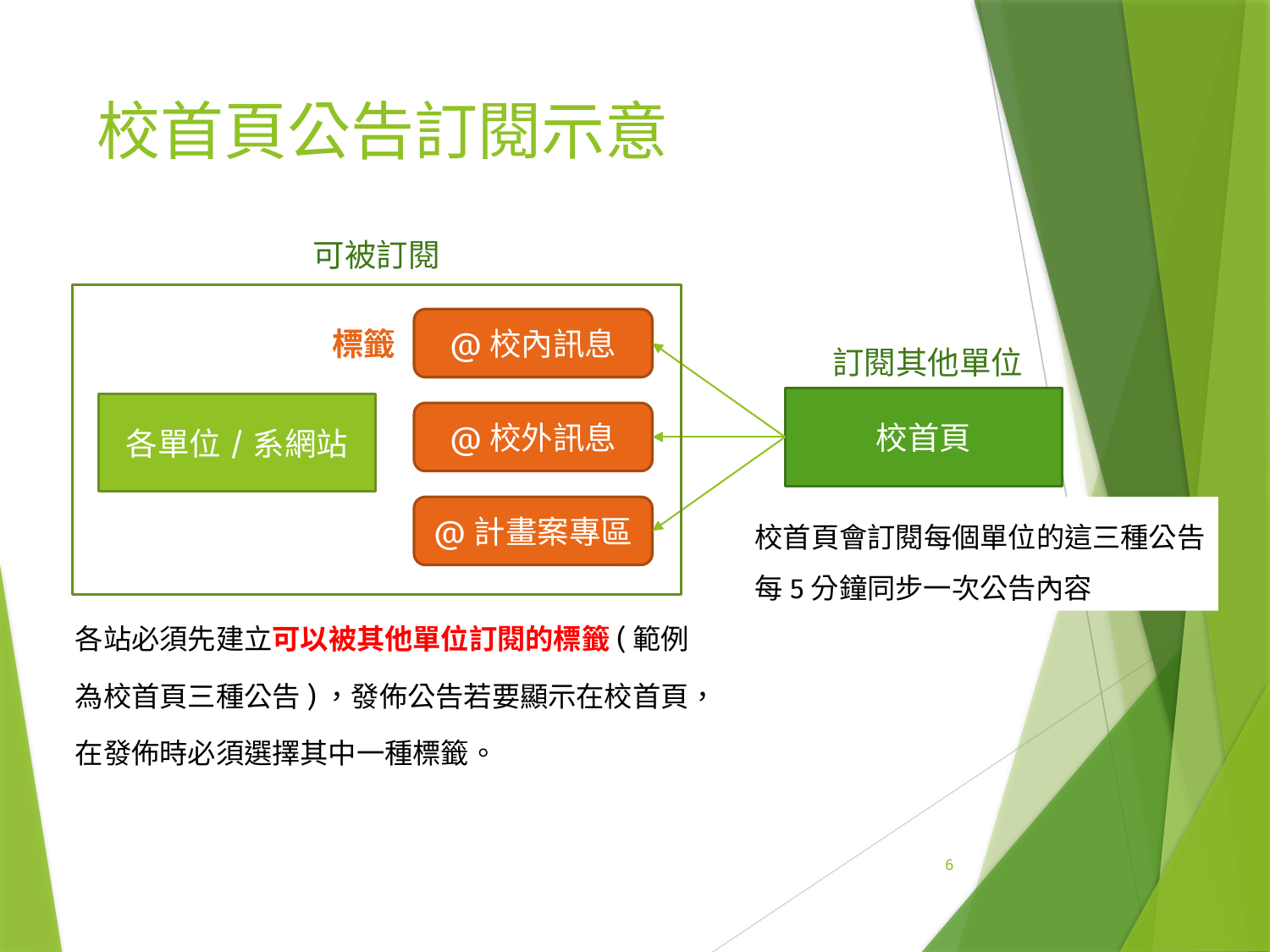

# 校首頁公告訂閱示意
可被訂閱

@校內訊息
標籤
訂閱其他單位
校首頁
各單位/系網站
@校外訊息
校首頁會訂閱每個單位的這三種公告
每5分鐘同步一次公告內容
@計畫案專區
各站必須先建立可以被其他單位訂閱的標籤(範例為校首頁三種公告)，發佈公告若要顯示在校首頁，在發佈時必須選擇其中一種標籤。

6